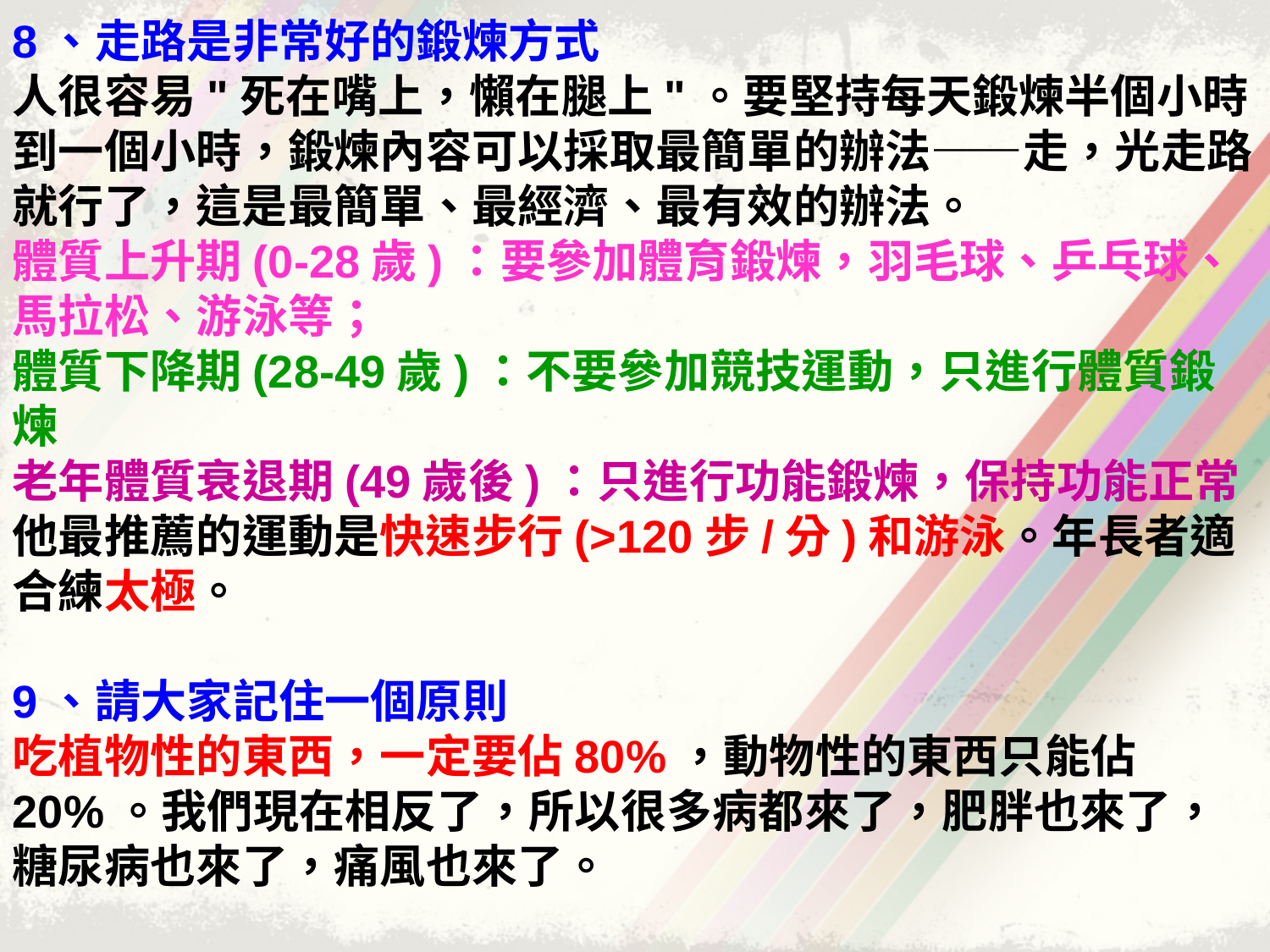

8、走路是非常好的鍛煉方式
人很容易"死在嘴上，懶在腿上"。要堅持每天鍛煉半個小時到一個小時，鍛煉內容可以採取最簡單的辦法——走，光走路就行了，這是最簡單、最經濟、最有效的辦法。
體質上升期(0-28歲)：要參加體育鍛煉，羽毛球、乒乓球、馬拉松、游泳等；
體質下降期(28-49歲)：不要參加競技運動，只進行體質鍛煉
老年體質衰退期(49歲後)：只進行功能鍛煉，保持功能正常
他最推薦的運動是快速步行(>120步/分)和游泳。年長者適合練太極。

9、請大家記住一個原則
吃植物性的東西，一定要佔80%，動物性的東西只能佔20%。我們現在相反了，所以很多病都來了，肥胖也來了，糖尿病也來了，痛風也來了。